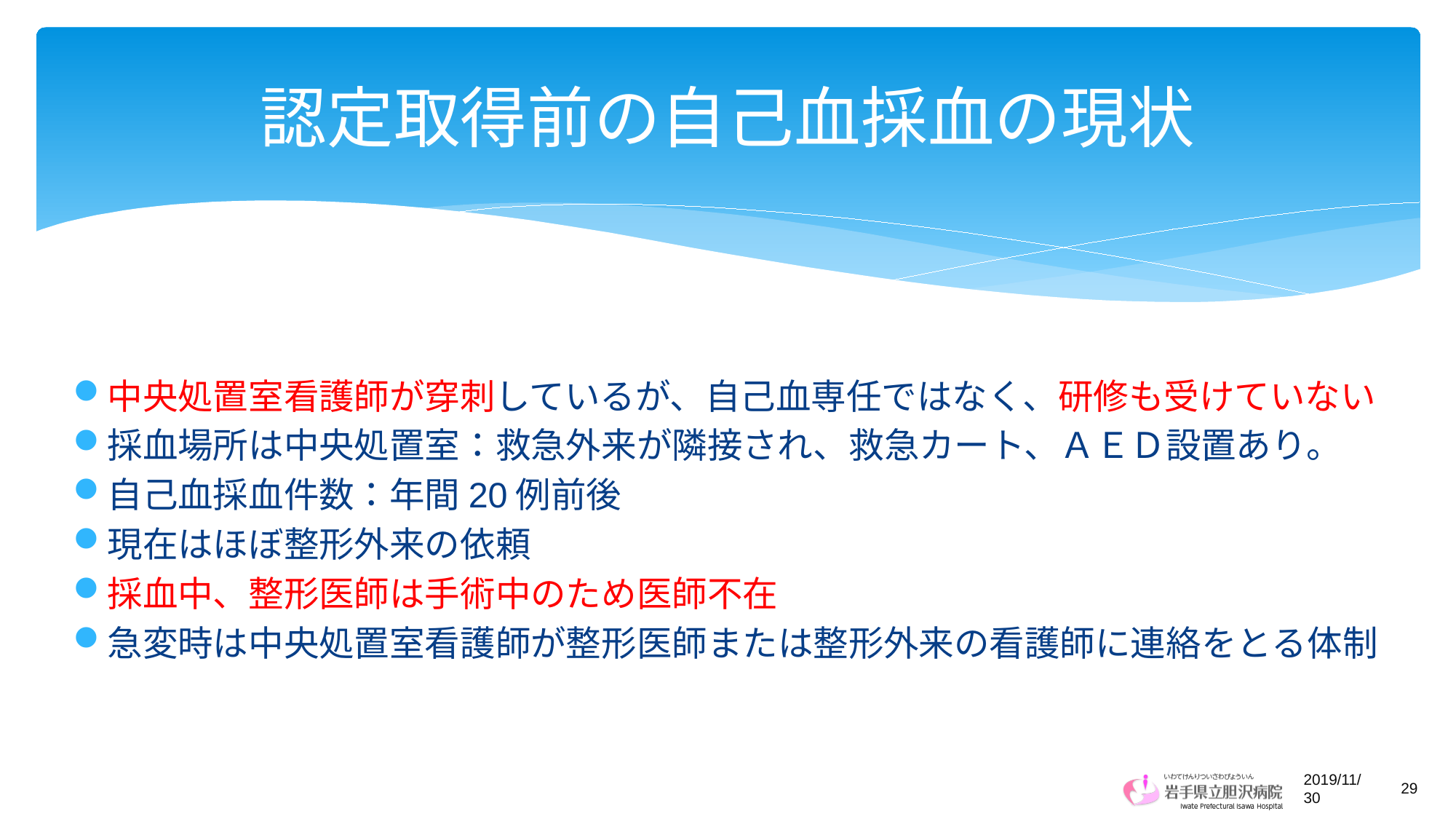

# 認定取得前の自己血採血の現状
中央処置室看護師が穿刺しているが、自己血専任ではなく、研修も受けていない
採血場所は中央処置室：救急外来が隣接され、救急カート、ＡＥＤ設置あり。
自己血採血件数：年間20例前後
現在はほぼ整形外来の依頼
採血中、整形医師は手術中のため医師不在
急変時は中央処置室看護師が整形医師または整形外来の看護師に連絡をとる体制